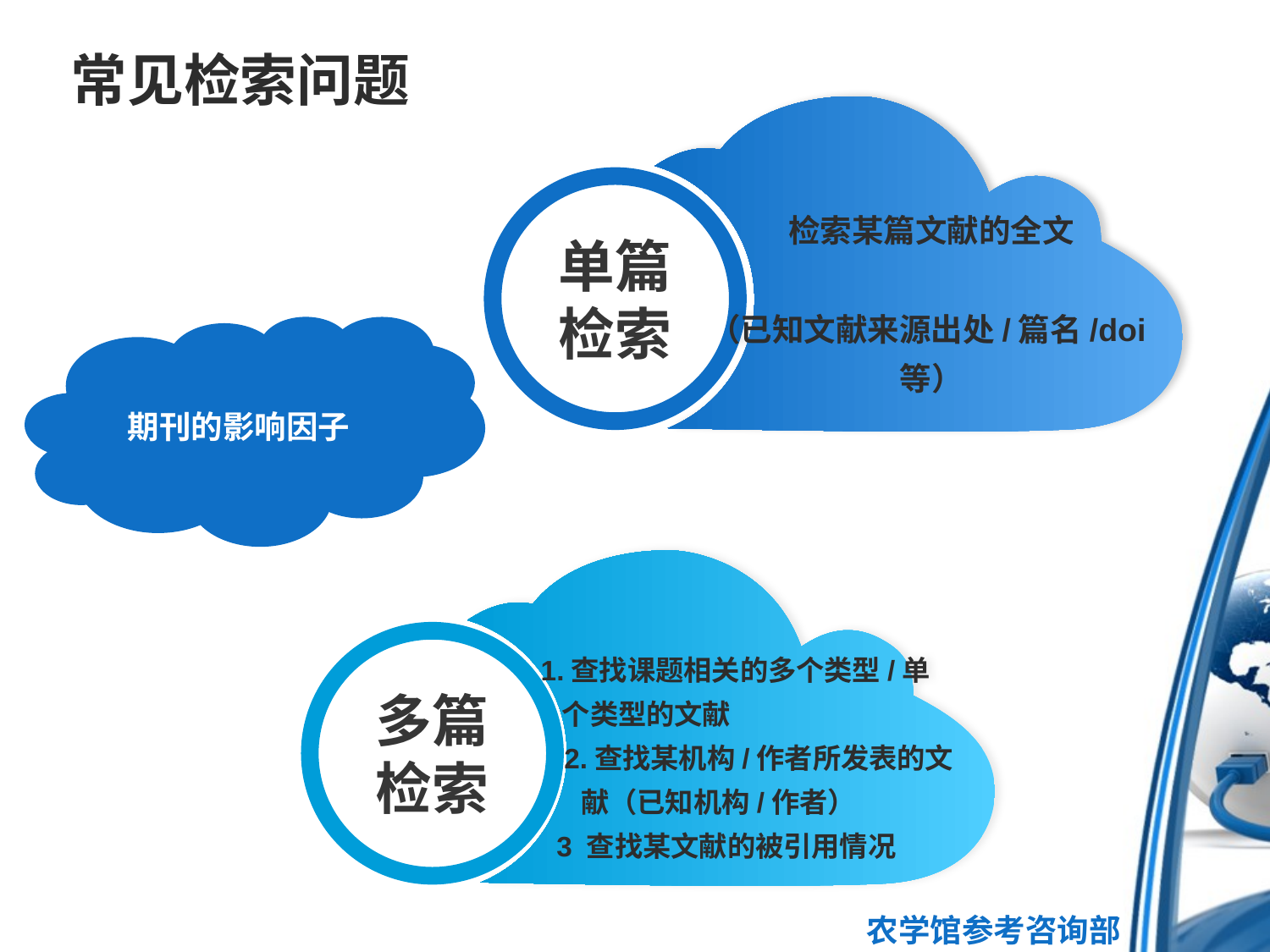

# 常见检索问题
检索某篇文献的全文
  （已知文献来源出处/篇名/doi等）
单篇
检索
期刊的影响因子
   1.查找课题相关的多个类型/单
      个类型的文献
      2.查找某机构/作者所发表的文
         献（已知机构/作者）
     3 查找某文献的被引用情况
多篇
检索